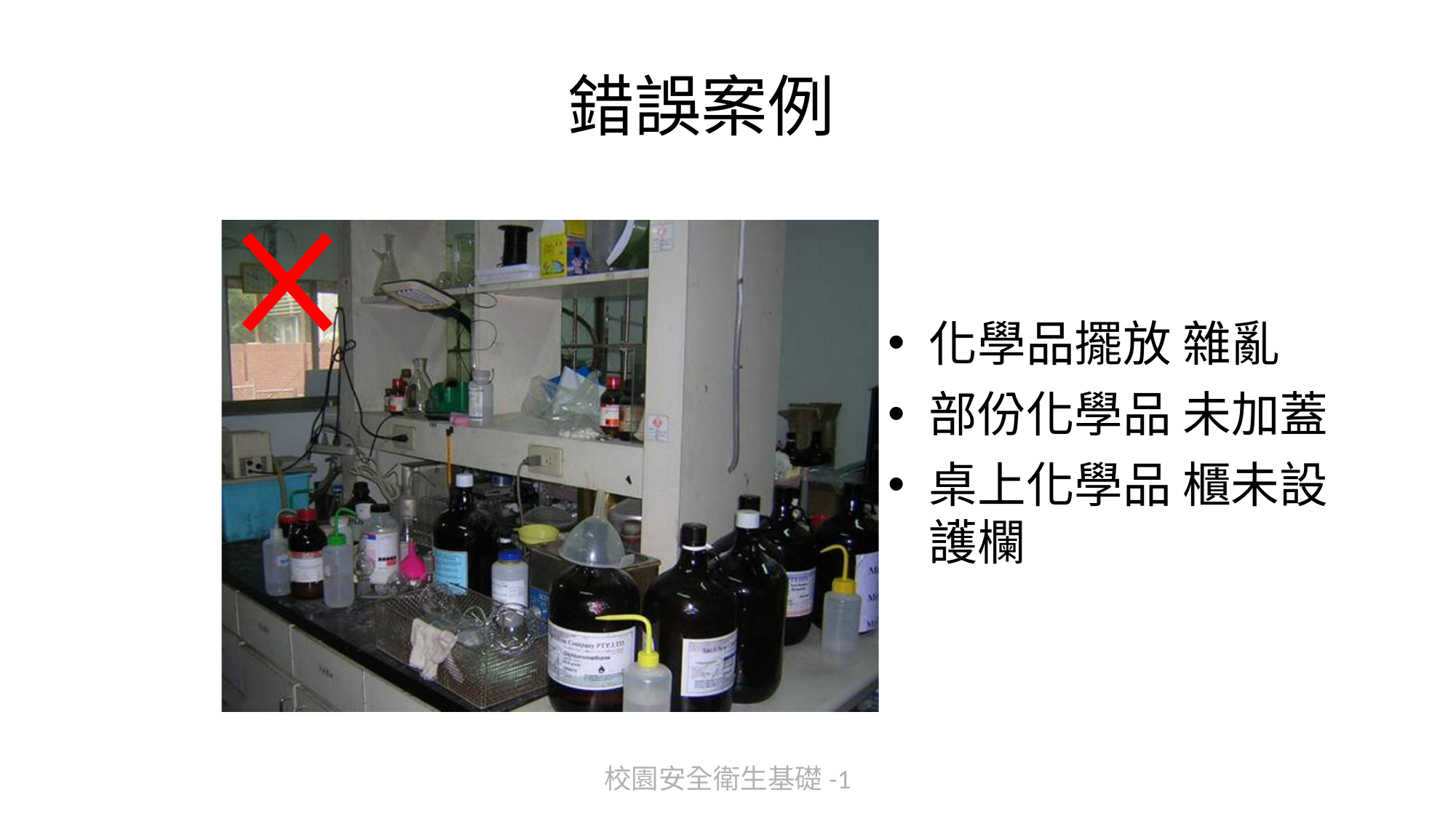

# 錯誤案例

化學品擺放 雜亂
部份化學品 未加蓋
桌上化學品 櫃未設護欄
校園安全衛生基礎-1
289